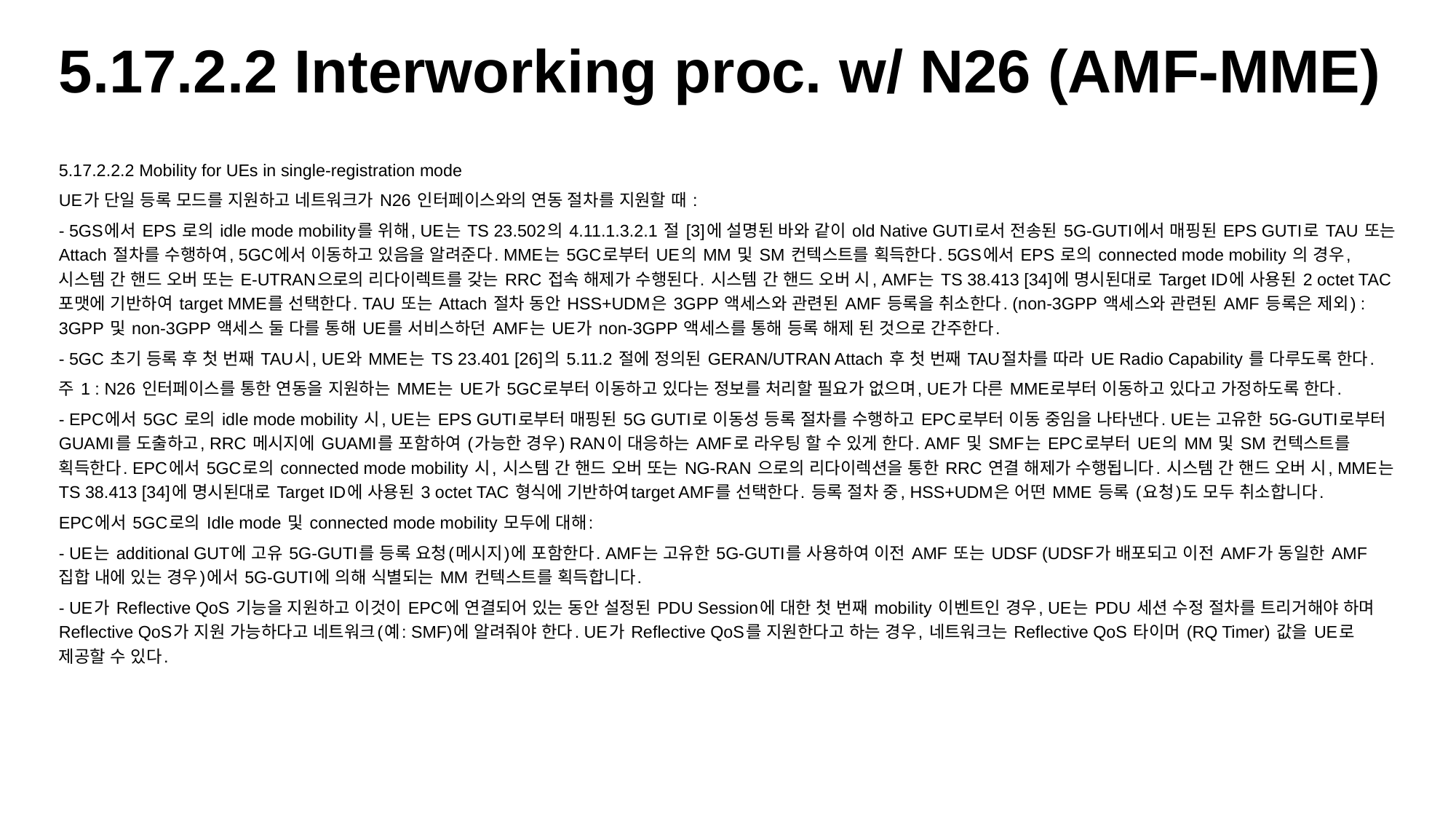

# 5.17.2.2 Interworking proc. w/ N26 (AMF-MME)
5.17.2.2.2 Mobility for UEs in single-registration mode
UE가 단일 등록 모드를 지원하고 네트워크가 N26 인터페이스와의 연동 절차를 지원할 때 :
- 5GS에서 EPS 로의 idle mode mobility를 위해, UE는 TS 23.502의 4.11.1.3.2.1 절 [3]에 설명된 바와 같이 old Native GUTI로서 전송된 5G-GUTI에서 매핑된 EPS GUTI로 TAU 또는 Attach 절차를 수행하여, 5GC에서 이동하고 있음을 알려준다. MME는 5GC로부터 UE의 MM 및 SM 컨텍스트를 획득한다. 5GS에서 EPS 로의 connected mode mobility 의 경우, 시스템 간 핸드 오버 또는 E-UTRAN으로의 리다이렉트를 갖는 RRC 접속 해제가 수행된다. 시스템 간 핸드 오버 시, AMF는 TS 38.413 [34]에 명시된대로 Target ID에 사용된 2 octet TAC 포맷에 기반하여 target MME를 선택한다. TAU 또는 Attach 절차 동안 HSS+UDM은 3GPP 액세스와 관련된 AMF 등록을 취소한다. (non-3GPP 액세스와 관련된 AMF 등록은 제외) : 3GPP 및 non-3GPP 액세스 둘 다를 통해 UE를 서비스하던 AMF는 UE가 non-3GPP 액세스를 통해 등록 해제 된 것으로 간주한다.
- 5GC 초기 등록 후 첫 번째 TAU시, UE와 MME는 TS 23.401 [26]의 5.11.2 절에 정의된 GERAN/UTRAN Attach 후 첫 번째 TAU절차를 따라 UE Radio Capability 를 다루도록 한다.
주 1 : N26 인터페이스를 통한 연동을 지원하는 MME는 UE가 5GC로부터 이동하고 있다는 정보를 처리할 필요가 없으며, UE가 다른 MME로부터 이동하고 있다고 가정하도록 한다.
- EPC에서 5GC 로의 idle mode mobility 시, UE는 EPS GUTI로부터 매핑된 5G GUTI로 이동성 등록 절차를 수행하고 EPC로부터 이동 중임을 나타낸다. UE는 고유한 5G-GUTI로부터 GUAMI를 도출하고, RRC 메시지에 GUAMI를 포함하여 (가능한 경우) RAN이 대응하는 AMF로 라우팅 할 수 있게 한다. AMF 및 SMF는 EPC로부터 UE의 MM 및 SM 컨텍스트를 획득한다. EPC에서 5GC로의 connected mode mobility 시, 시스템 간 핸드 오버 또는 NG-RAN 으로의 리다이렉션을 통한 RRC 연결 해제가 수행됩니다. 시스템 간 핸드 오버 시, MME는 TS 38.413 [34]에 명시된대로 Target ID에 사용된 3 octet TAC 형식에 기반하여target AMF를 선택한다. 등록 절차 중, HSS+UDM은 어떤 MME 등록 (요청)도 모두 취소합니다.
EPC에서 5GC로의 Idle mode 및 connected mode mobility 모두에 대해:
- UE는 additional GUT에 고유 5G-GUTI를 등록 요청(메시지)에 포함한다. AMF는 고유한 5G-GUTI를 사용하여 이전 AMF 또는 UDSF (UDSF가 배포되고 이전 AMF가 동일한 AMF 집합 내에 있는 경우)에서 5G-GUTI에 의해 식별되는 MM 컨텍스트를 획득합니다.
- UE가 Reflective QoS 기능을 지원하고 이것이 EPC에 연결되어 있는 동안 설정된 PDU Session에 대한 첫 번째 mobility 이벤트인 경우, UE는 PDU 세션 수정 절차를 트리거해야 하며 Reflective QoS가 지원 가능하다고 네트워크(예: SMF)에 알려줘야 한다. UE가 Reflective QoS를 지원한다고 하는 경우, 네트워크는 Reflective QoS 타이머 (RQ Timer) 값을 UE로 제공할 수 있다.